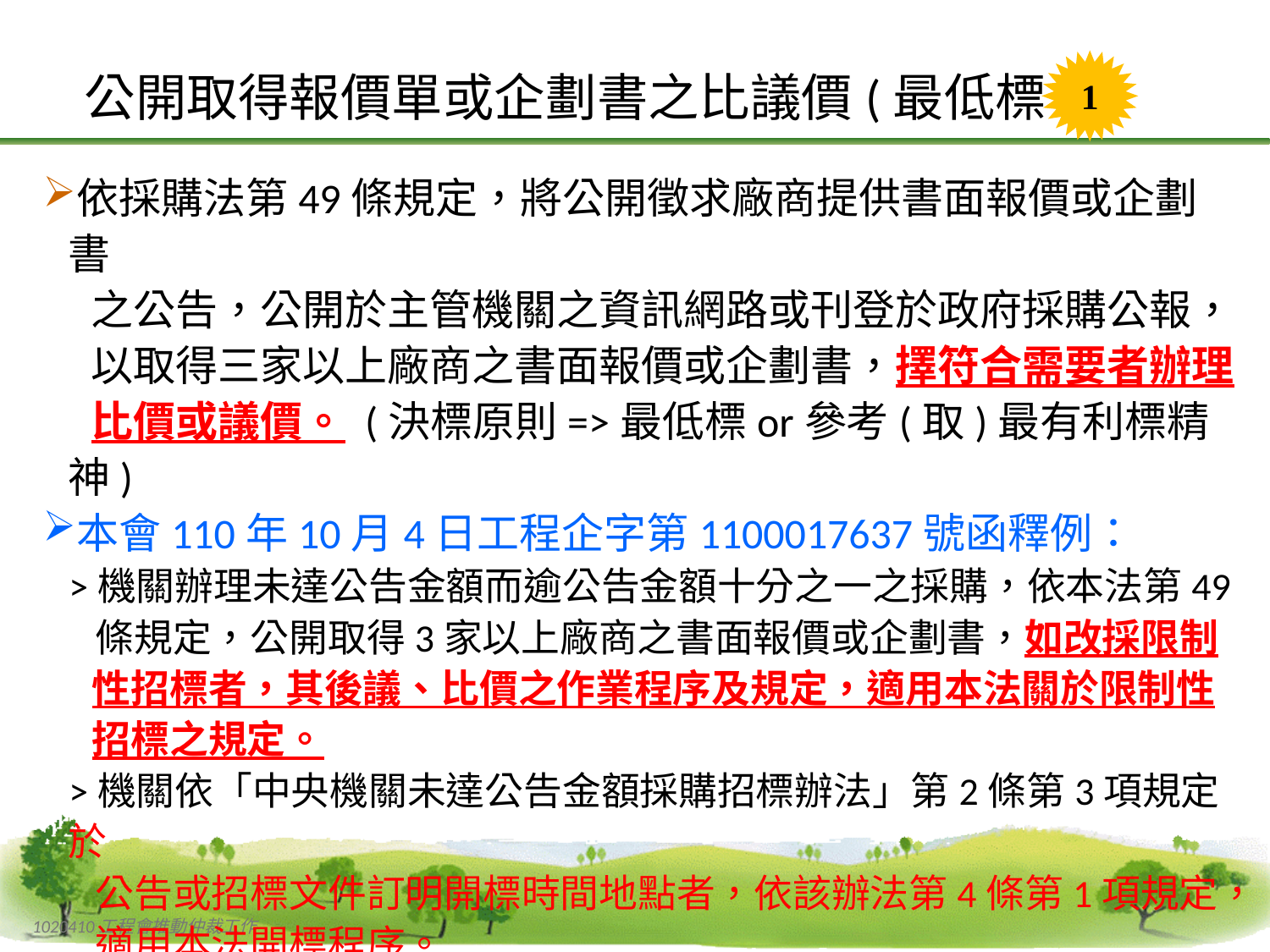

1
公開取得報價單或企劃書之比議價(最低標)
依採購法第49條規定，將公開徵求廠商提供書面報價或企劃書
    之公告，公開於主管機關之資訊網路或刊登於政府採購公報，
    以取得三家以上廠商之書面報價或企劃書，擇符合需要者辦理
    比價或議價。 (決標原則=>最低標or參考(取)最有利標精神)
本會110年10月4日工程企字第1100017637號函釋例：
   >機關辦理未達公告金額而逾公告金額十分之一之採購，依本法第49
     條規定，公開取得3家以上廠商之書面報價或企劃書，如改採限制性招標者，其後議、比價之作業程序及規定，適用本法關於限制性招標之規定。
   >機關依「中央機關未達公告金額採購招標辦法」第2條第3項規定於
     公告或招標文件訂明開標時間地點者，依該辦法第4條第1項規定，
     適用本法開標程序。

1020410工程會推動仲裁工作